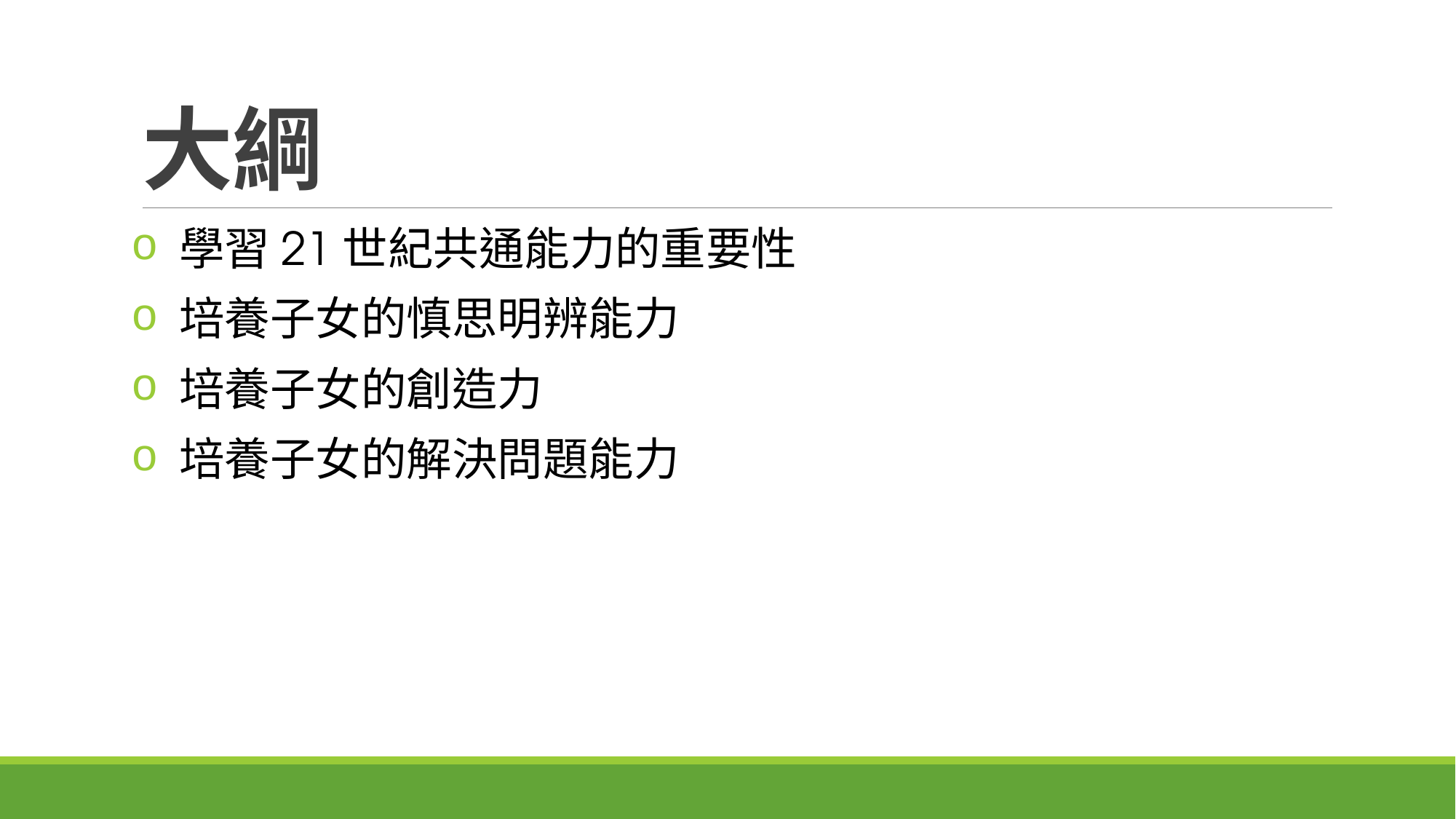

# 大綱
 學習21世紀共通能力的重要性
 培養子女的慎思明辨能力
 培養子女的創造力
 培養子女的解決問題能力